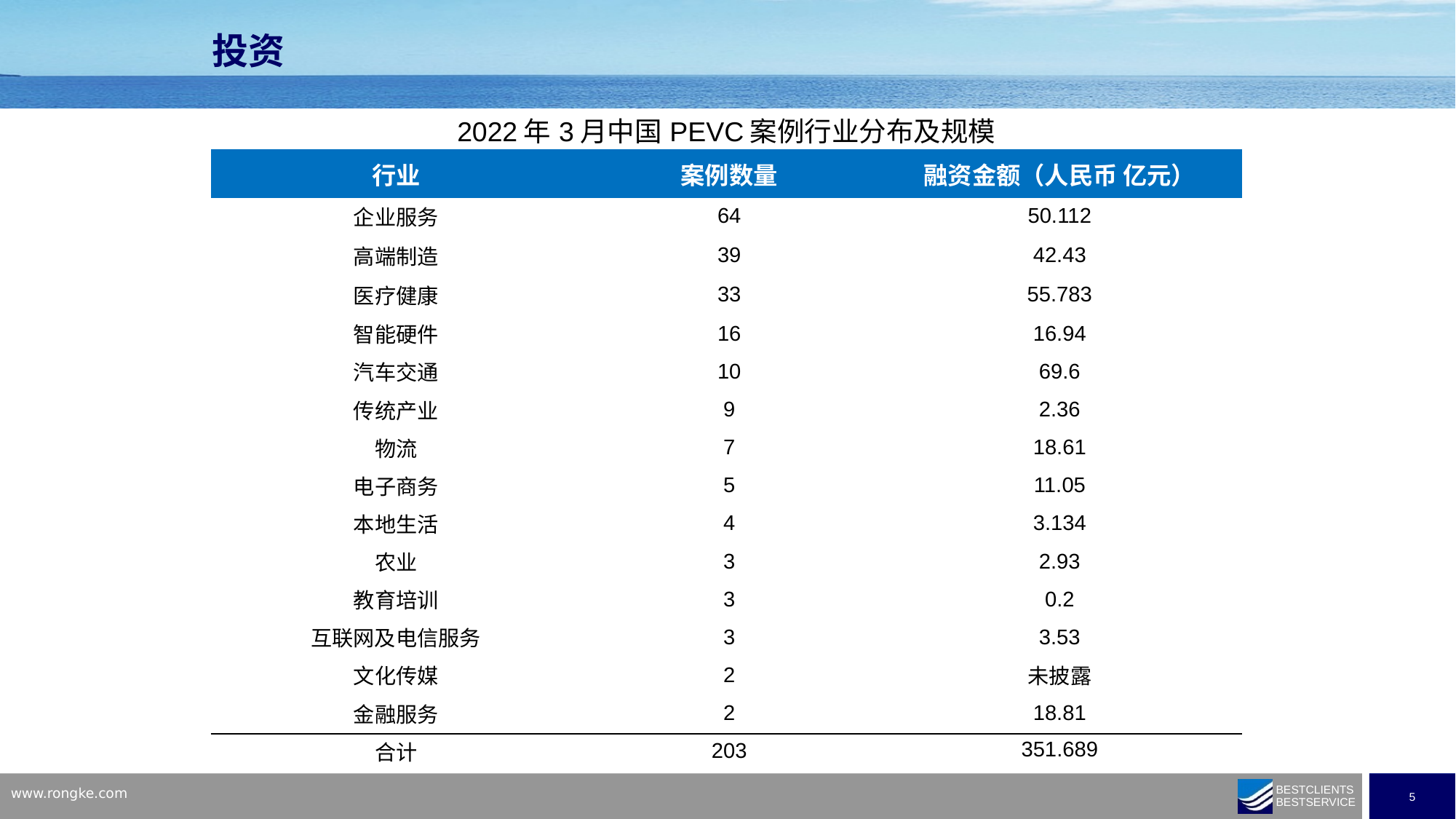

投资
| 2022年3月中国PEVC案例行业分布及规模 |  |  |
| --- | --- | --- |
| 行业 | 案例数量 | 融资金额（人民币 亿元） |
| 企业服务 | 64 | 50.112 |
| 高端制造 | 39 | 42.43 |
| 医疗健康 | 33 | 55.783 |
| 智能硬件 | 16 | 16.94 |
| 汽车交通 | 10 | 69.6 |
| 传统产业 | 9 | 2.36 |
| 物流 | 7 | 18.61 |
| 电子商务 | 5 | 11.05 |
| 本地生活 | 4 | 3.134 |
| 农业 | 3 | 2.93 |
| 教育培训 | 3 | 0.2 |
| 互联网及电信服务 | 3 | 3.53 |
| 文化传媒 | 2 | 未披露 |
| 金融服务 | 2 | 18.81 |
| 合计 | 203 | 351.689 |